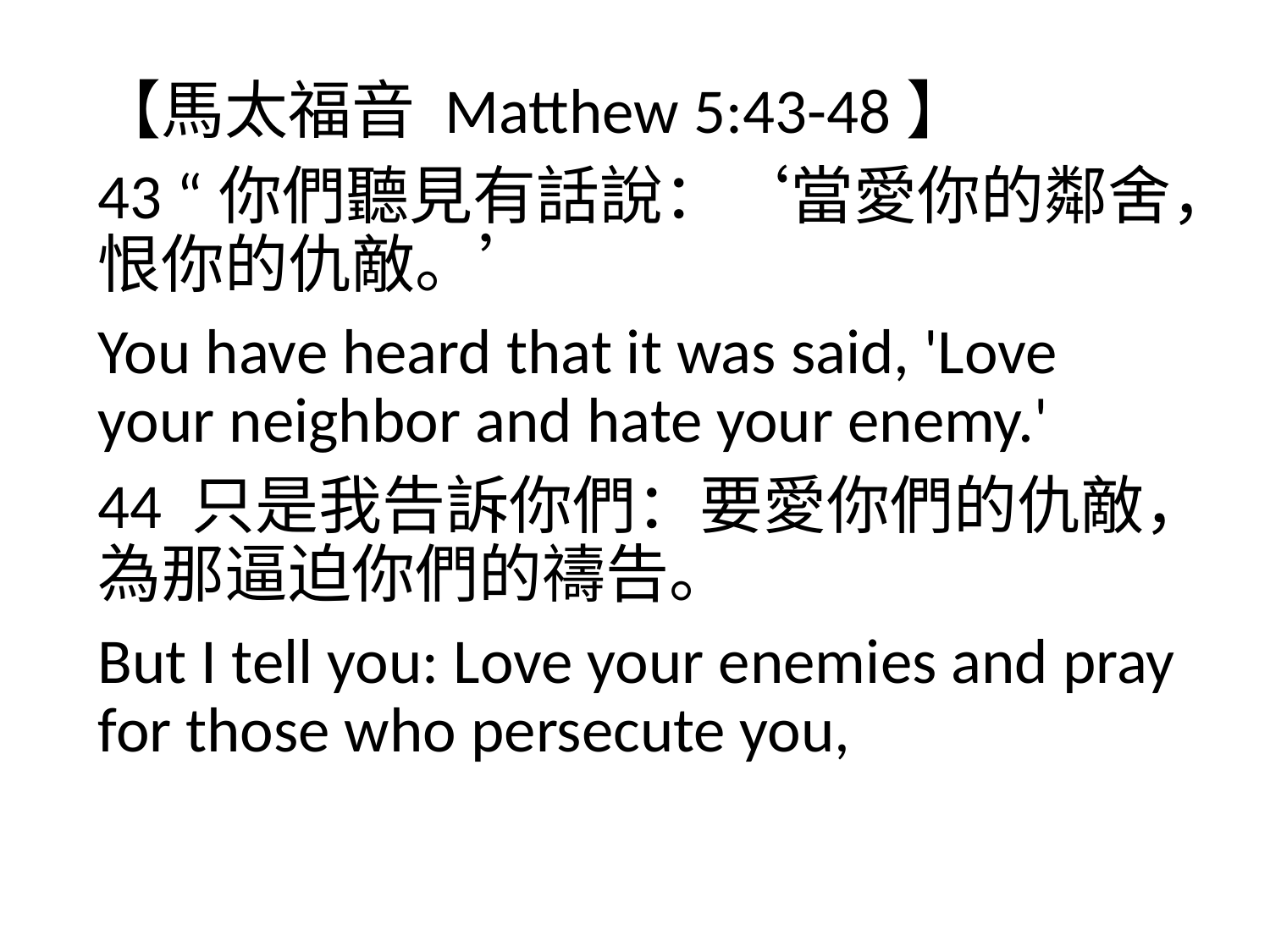

【馬太福音 Matthew 5:43-48】
43 “你們聽見有話說：‘當愛你的鄰舍，恨你的仇敵。’
You have heard that it was said, 'Love your neighbor and hate your enemy.'
44 只是我告訴你們：要愛你們的仇敵，為那逼迫你們的禱告。
But I tell you: Love your enemies and pray for those who persecute you,